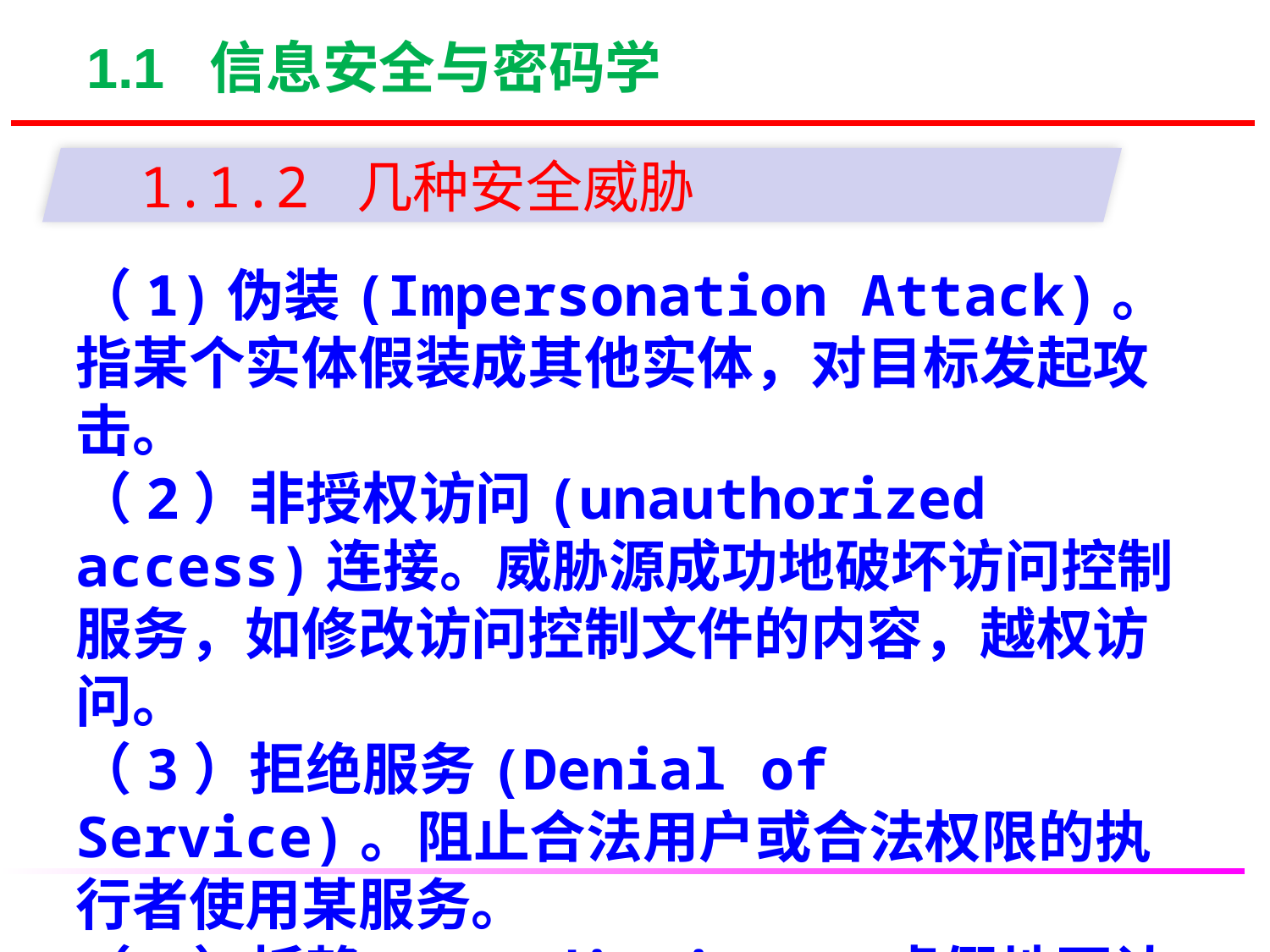

1.1  信息安全与密码学
1.1.2 几种安全威胁
（1)伪装(Impersonation Attack)。指某个实体假装成其他实体，对目标发起攻击。
（2）非授权访问(unauthorized access)连接。威胁源成功地破坏访问控制服务，如修改访问控制文件的内容，越权访问。
（3）拒绝服务(Denial of Service)。阻止合法用户或合法权限的执行者使用某服务。
（4）抵赖(repudiation)。虚假地否认递交过信息或接收到信息。